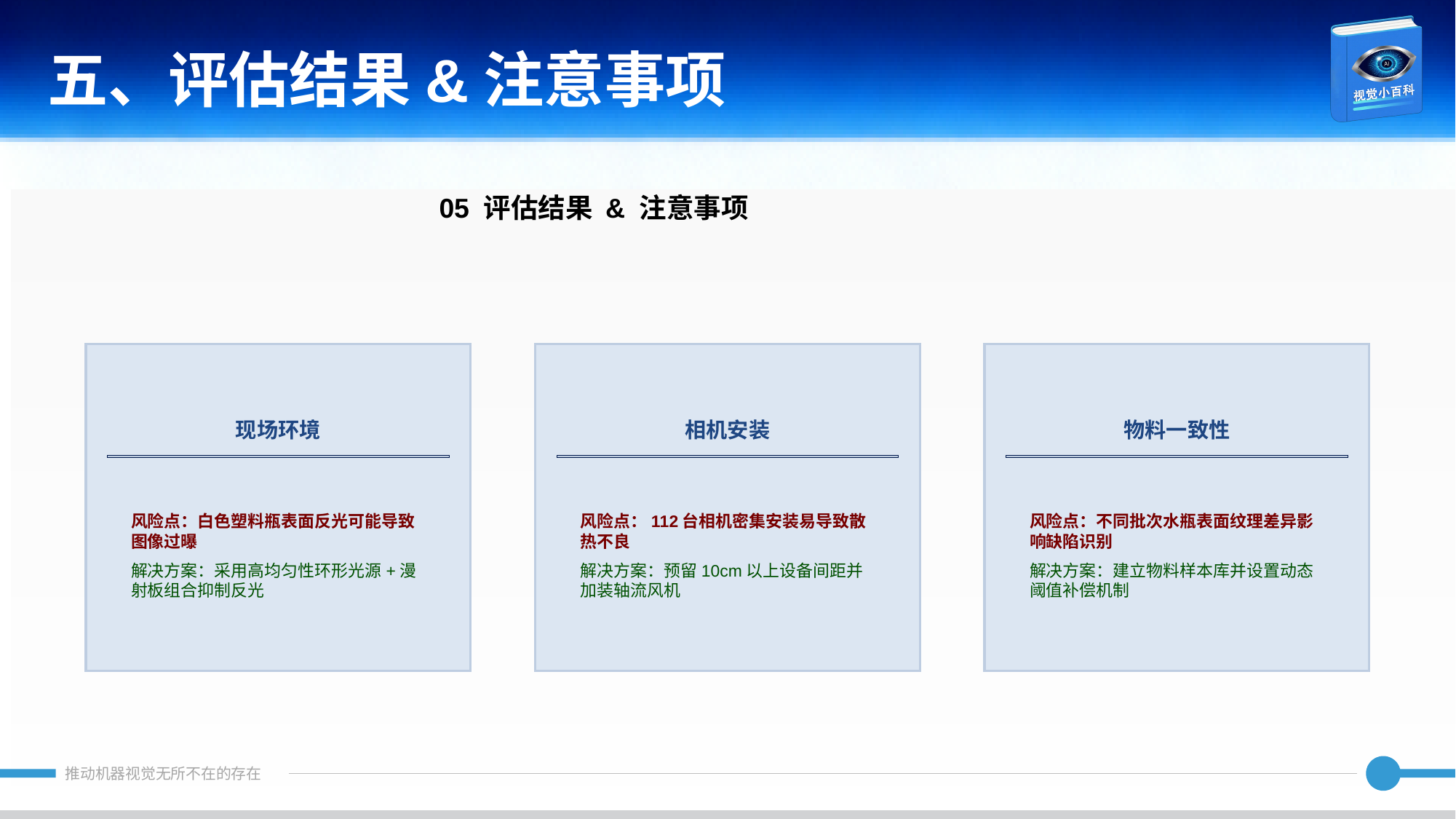

五、评估结果&注意事项

05 评估结果 & 注意事项

现场环境

相机安装

物料一致性

风险点：白色塑料瓶表面反光可能导致图像过曝
解决方案：采用高均匀性环形光源+漫射板组合抑制反光

风险点：112台相机密集安装易导致散热不良
解决方案：预留10cm以上设备间距并加装轴流风机

风险点：不同批次水瓶表面纹理差异影响缺陷识别
解决方案：建立物料样本库并设置动态阈值补偿机制
10